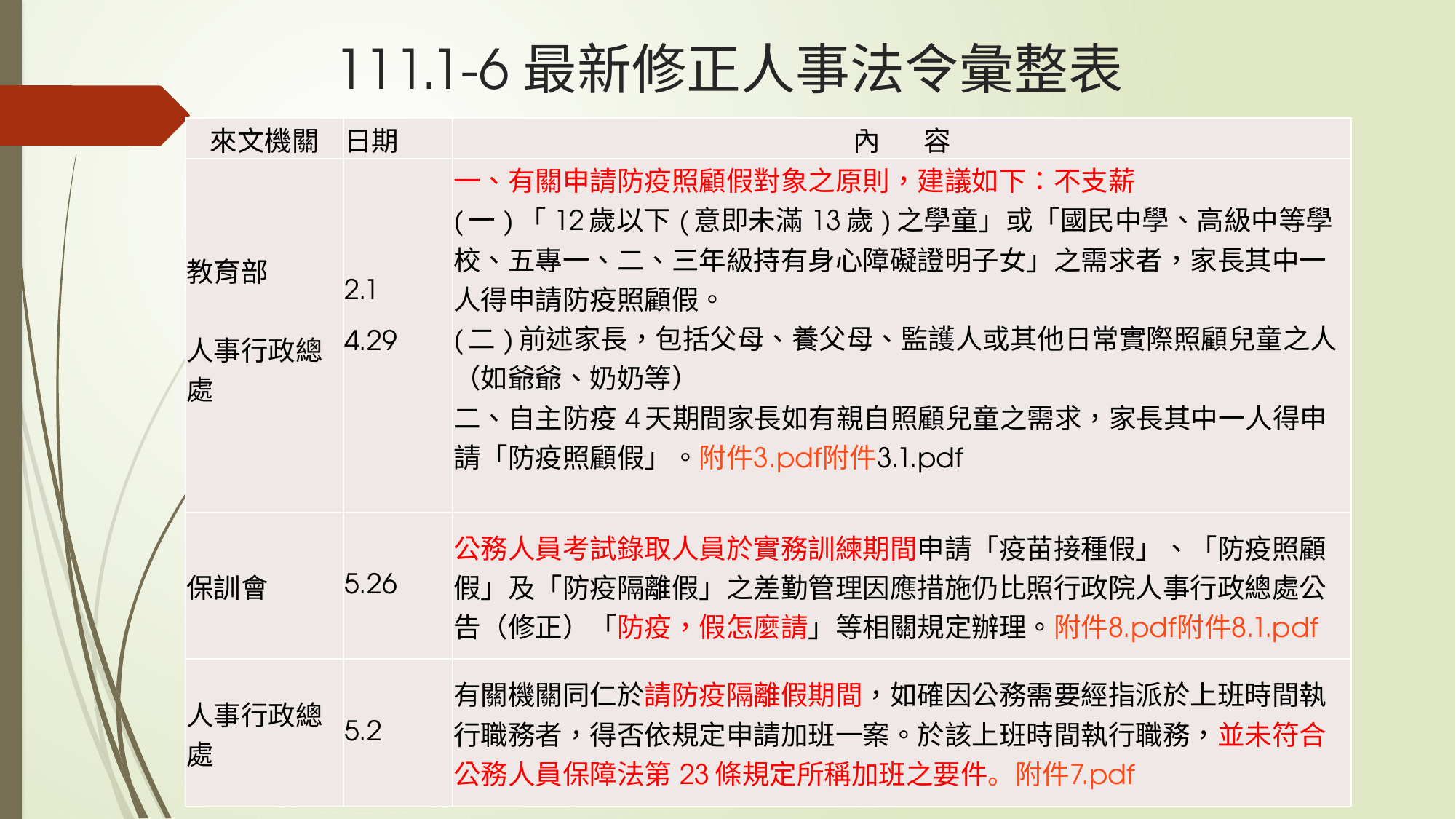

# 111.1-6最新修正人事法令彙整表
| 來文機關 | 日期 | 內 容 |
| --- | --- | --- |
| 教育部 人事行政總處 | 2.1 4.29 | 一、有關申請防疫照顧假對象之原則，建議如下：不支薪 (一)「12歲以下(意即未滿13歲)之學童」或「國民中學、高級中等學校、五專一、二、三年級持有身心障礙證明子女」之需求者，家長其中一人得申請防疫照顧假。 (二)前述家長，包括父母、養父母、監護人或其他日常實際照顧兒童之人（如爺爺、奶奶等） 二、自主防疫4天期間家長如有親自照顧兒童之需求，家長其中一人得申請「防疫照顧假」。附件3.pdf附件3.1.pdf |
| 保訓會 | 5.26 | 公務人員考試錄取人員於實務訓練期間申請「疫苗接種假」、「防疫照顧假」及「防疫隔離假」之差勤管理因應措施仍比照行政院人事行政總處公告（修正）「防疫，假怎麼請」等相關規定辦理。附件8.pdf附件8.1.pdf |
| 人事行政總處 | 5.2 | 有關機關同仁於請防疫隔離假期間，如確因公務需要經指派於上班時間執行職務者，得否依規定申請加班一案。於該上班時間執行職務，並未符合公務人員保障法第23條規定所稱加班之要件。附件7.pdf |